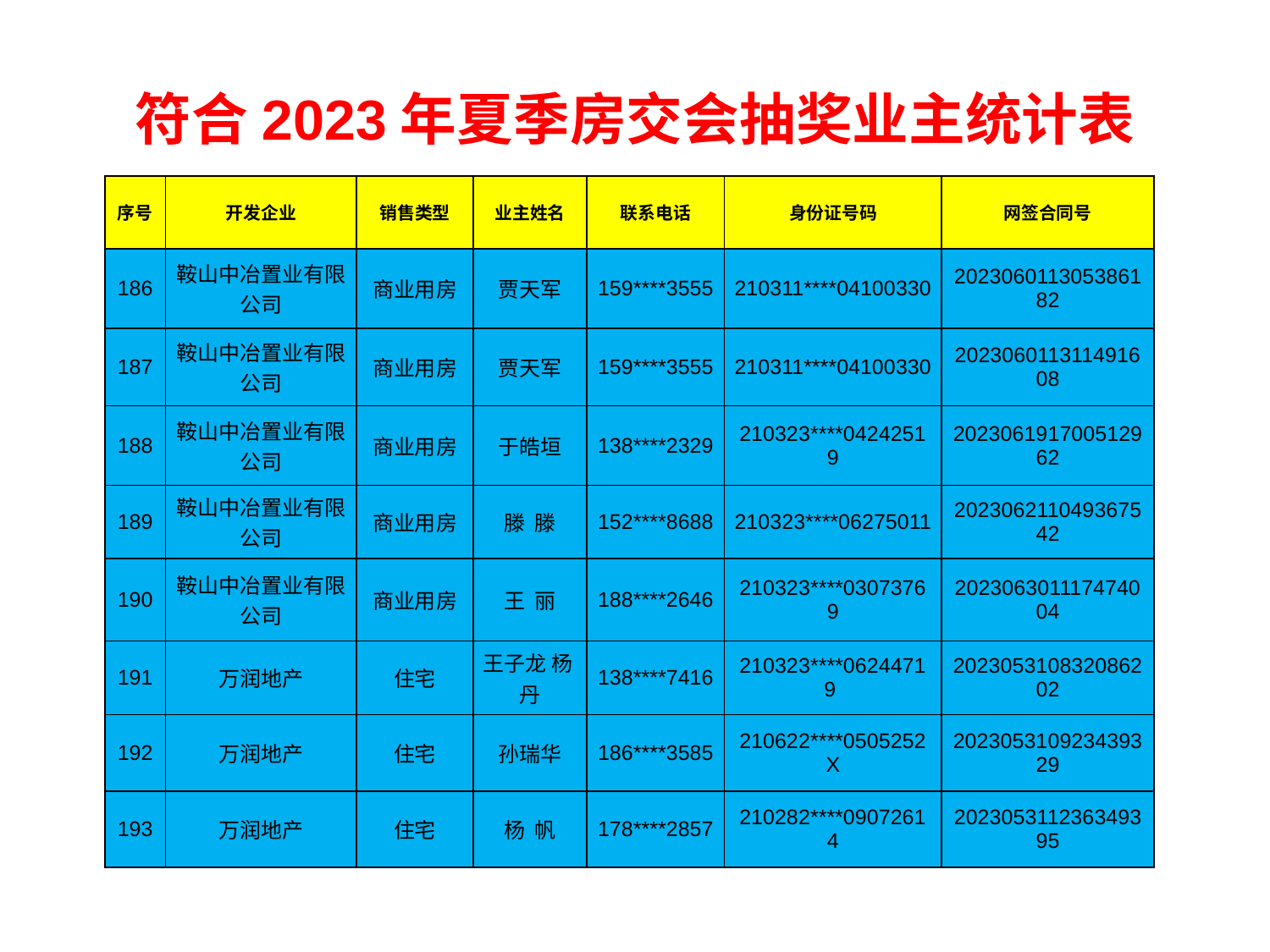

# 符合2023年夏季房交会抽奖业主统计表
| 序号 | 开发企业 | 销售类型 | 业主姓名 | 联系电话 | 身份证号码 | 网签合同号 |
| --- | --- | --- | --- | --- | --- | --- |
| 186 | 鞍山中冶置业有限公司 | 商业用房 | 贾天军 | 159\*\*\*\*3555 | 210311\*\*\*\*04100330 | 202306011305386182 |
| 187 | 鞍山中冶置业有限公司 | 商业用房 | 贾天军 | 159\*\*\*\*3555 | 210311\*\*\*\*04100330 | 202306011311491608 |
| 188 | 鞍山中冶置业有限公司 | 商业用房 | 于皓垣 | 138\*\*\*\*2329 | 210323\*\*\*\*04242519 | 202306191700512962 |
| 189 | 鞍山中冶置业有限公司 | 商业用房 | 滕 滕 | 152\*\*\*\*8688 | 210323\*\*\*\*06275011 | 202306211049367542 |
| 190 | 鞍山中冶置业有限公司 | 商业用房 | 王 丽 | 188\*\*\*\*2646 | 210323\*\*\*\*03073769 | 202306301117474004 |
| 191 | 万润地产 | 住宅 | 王子龙 杨 丹 | 138\*\*\*\*7416 | 210323\*\*\*\*06244719 | 202305310832086202 |
| 192 | 万润地产 | 住宅 | 孙瑞华 | 186\*\*\*\*3585 | 210622\*\*\*\*0505252X | 202305310923439329 |
| 193 | 万润地产 | 住宅 | 杨 帆 | 178\*\*\*\*2857 | 210282\*\*\*\*09072614 | 202305311236349395 |